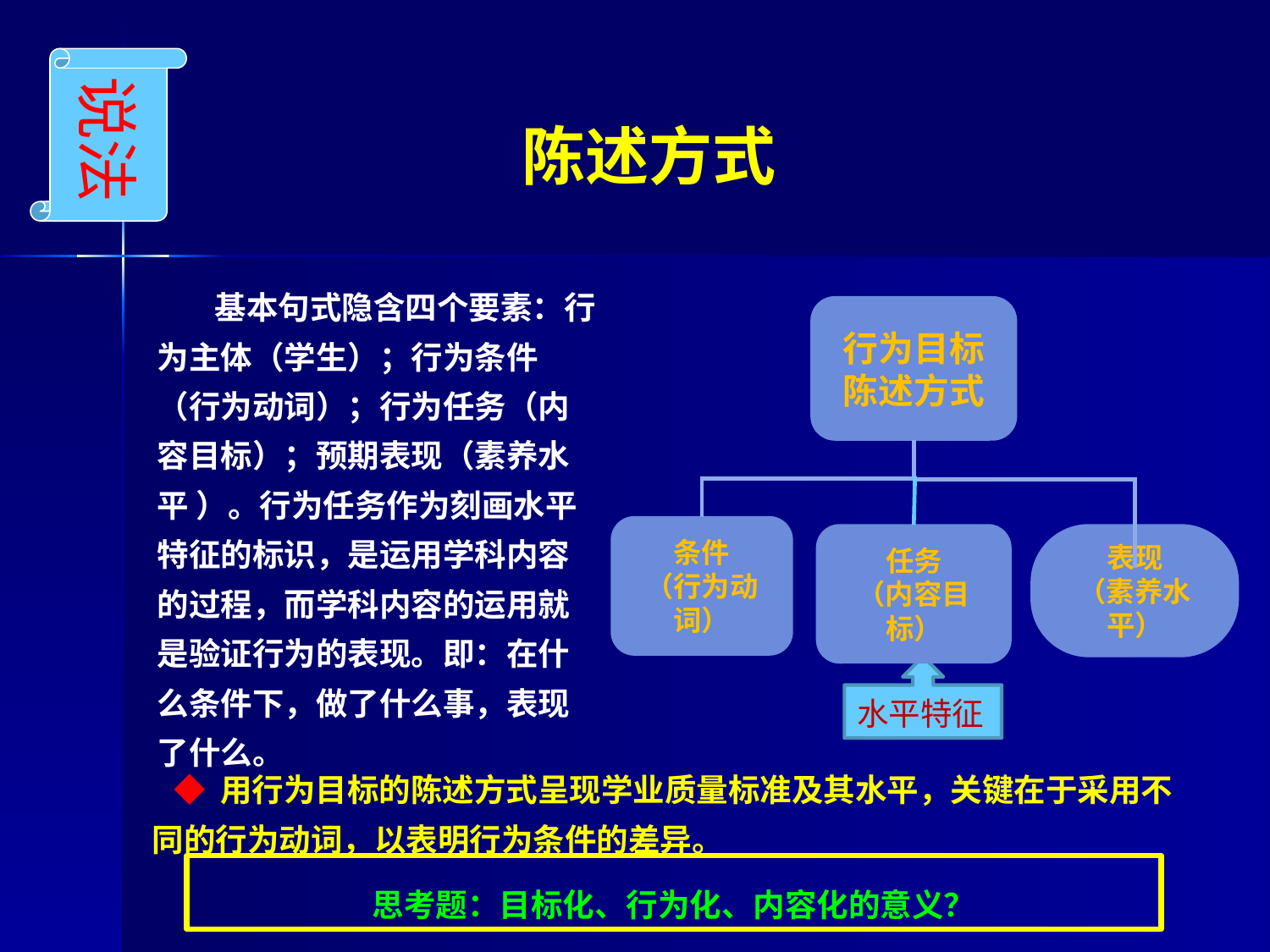

说法
陈述方式
       基本句式隐含四个要素：行为主体（学生）；行为条件（行为动词）；行为任务（内容目标）；预期表现（素养水平 ）。行为任务作为刻画水平特征的标识，是运用学科内容的过程，而学科内容的运用就是验证行为的表现。即：在什么条件下，做了什么事，表现了什么。

行为目标陈述方式
条件
（行为动词）
任务
（内容目标）

表现
（素养水平）

水平特征
   ◆ 用行为目标的陈述方式呈现学业质量标准及其水平，关键在于采用不同的行为动词，以表明行为条件的差异。

思考题：目标化、行为化、内容化的意义？